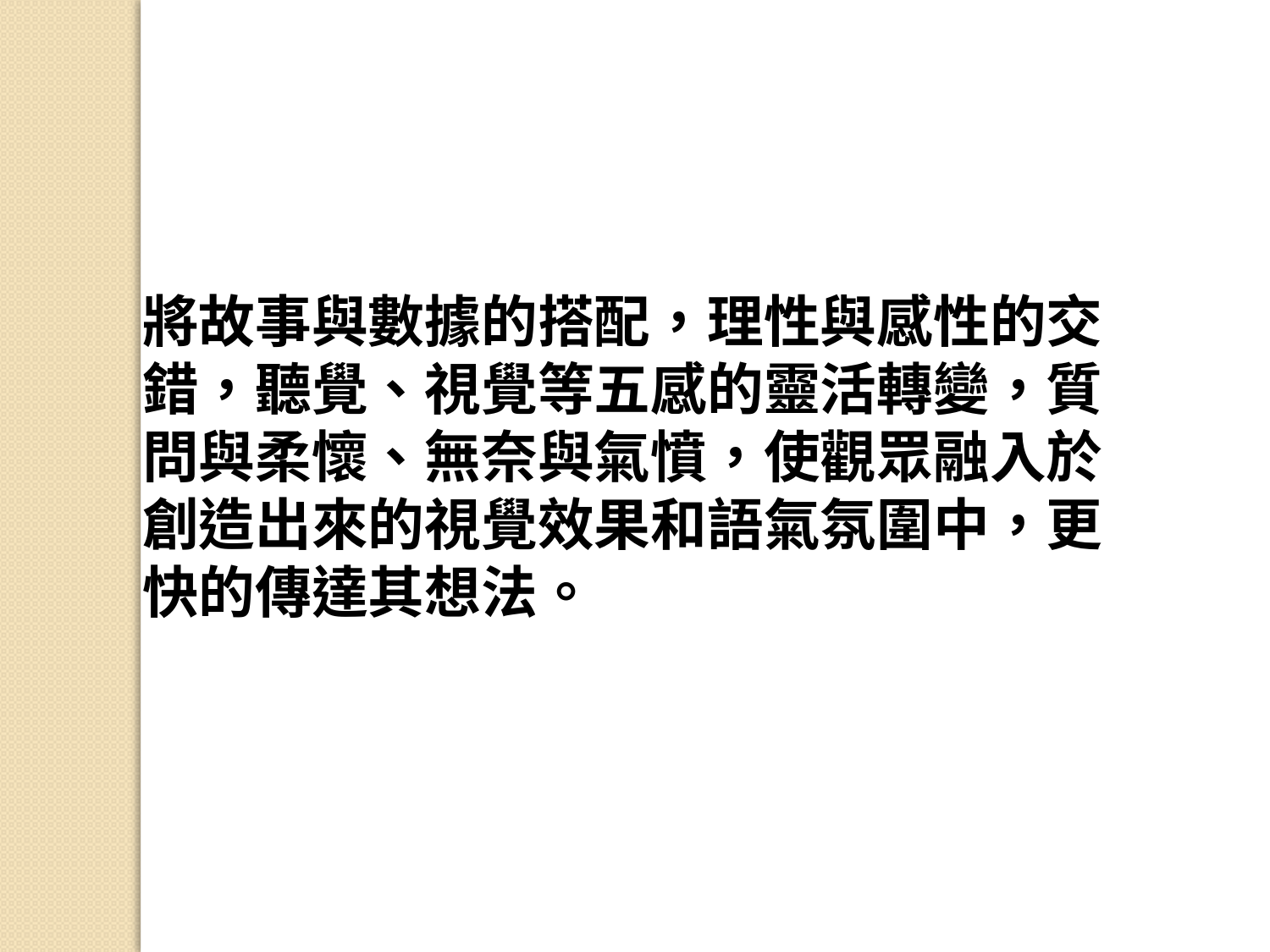

將故事與數據的搭配，理性與感性的交錯，聽覺、視覺等五感的靈活轉變，質問與柔懷、無奈與氣憤，使觀眾融入於創造出來的視覺效果和語氣氛圍中，更快的傳達其想法。